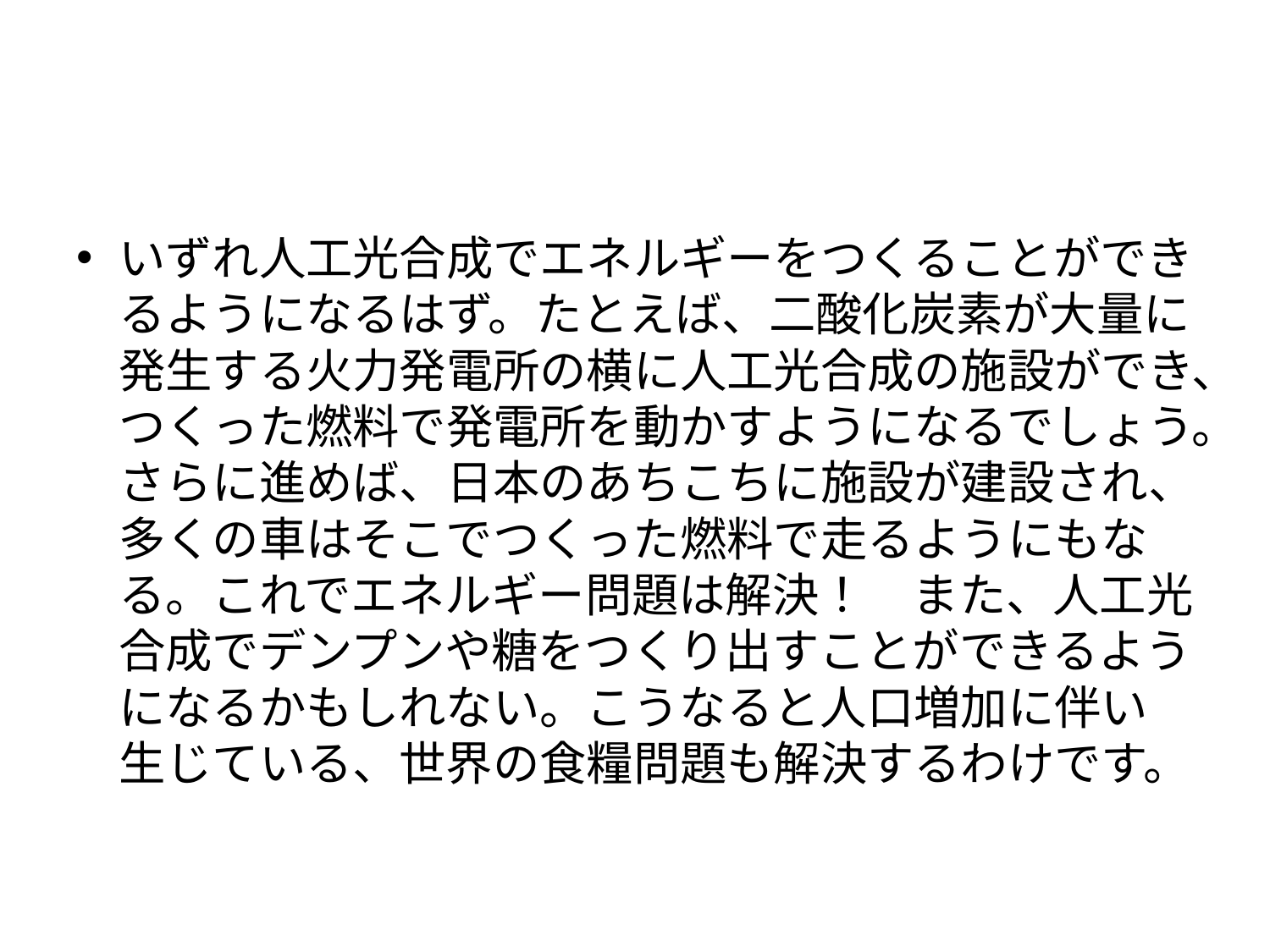

#
いずれ人工光合成でエネルギーをつくることができるようになるはず。たとえば、二酸化炭素が大量に発生する火力発電所の横に人工光合成の施設ができ、つくった燃料で発電所を動かすようになるでしょう。さらに進めば、日本のあちこちに施設が建設され、多くの車はそこでつくった燃料で走るようにもなる。これでエネルギー問題は解決！　また、人工光合成でデンプンや糖をつくり出すことができるようになるかもしれない。こうなると人口増加に伴い生じている、世界の食糧問題も解決するわけです。